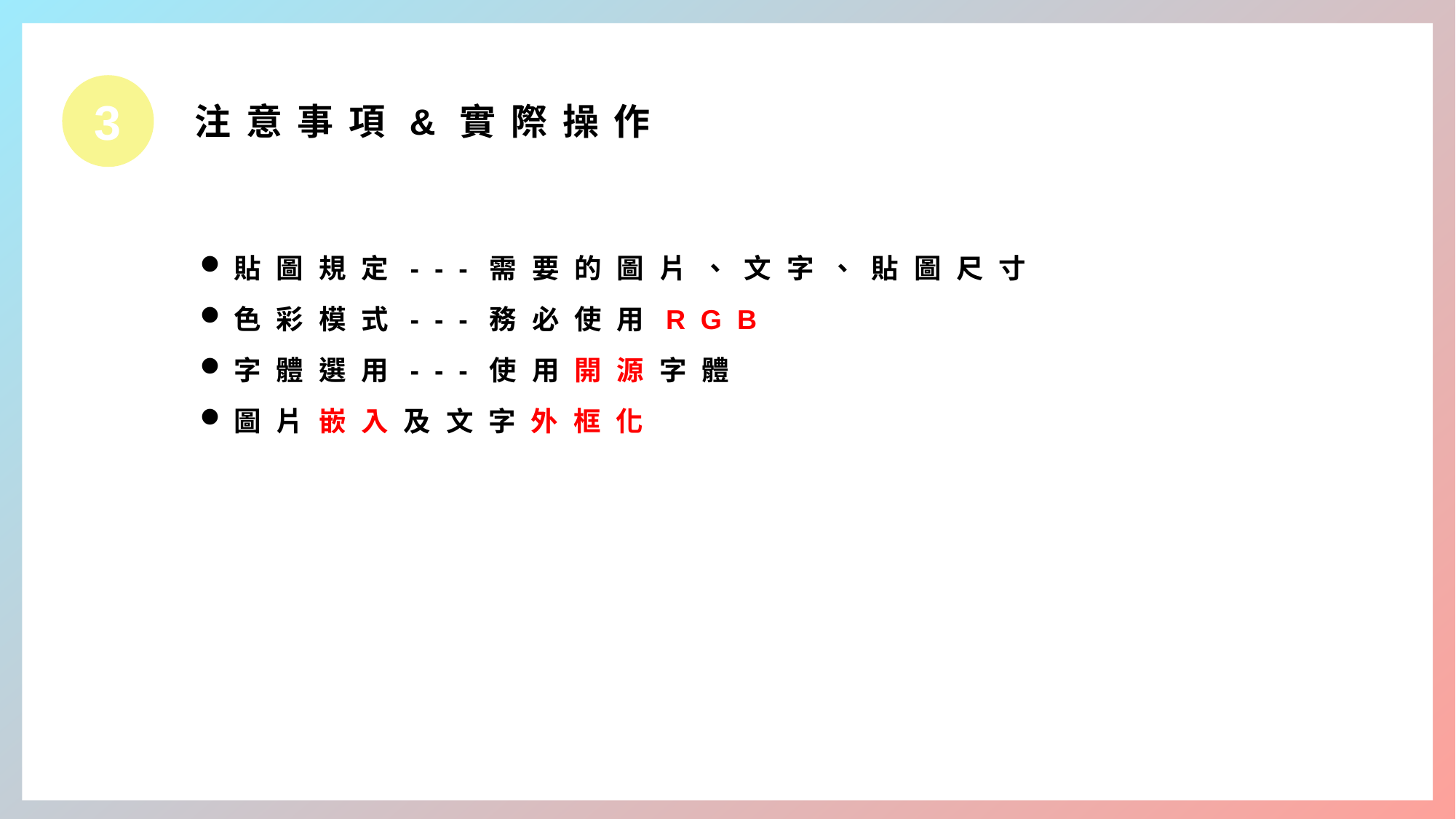

3
注意事項&實際操作
貼圖規定---需要的圖片、文字、貼圖尺寸
色彩模式---務必使用RGB
字體選用---使用開源字體
圖片嵌入及文字外框化